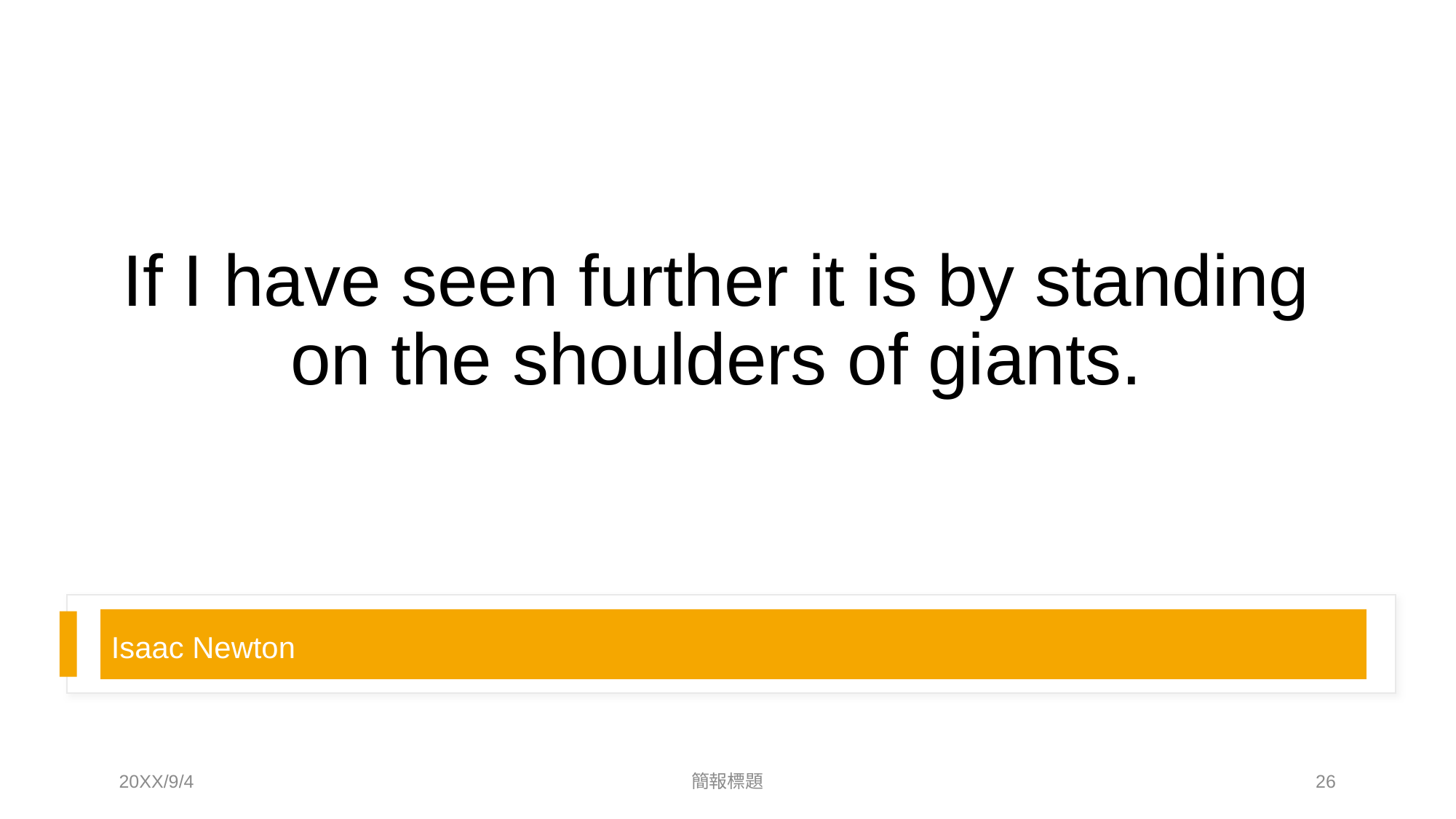

# If I have seen further it is by standing on the shoulders of giants.
Isaac Newton
20XX/9/4
簡報標題
26